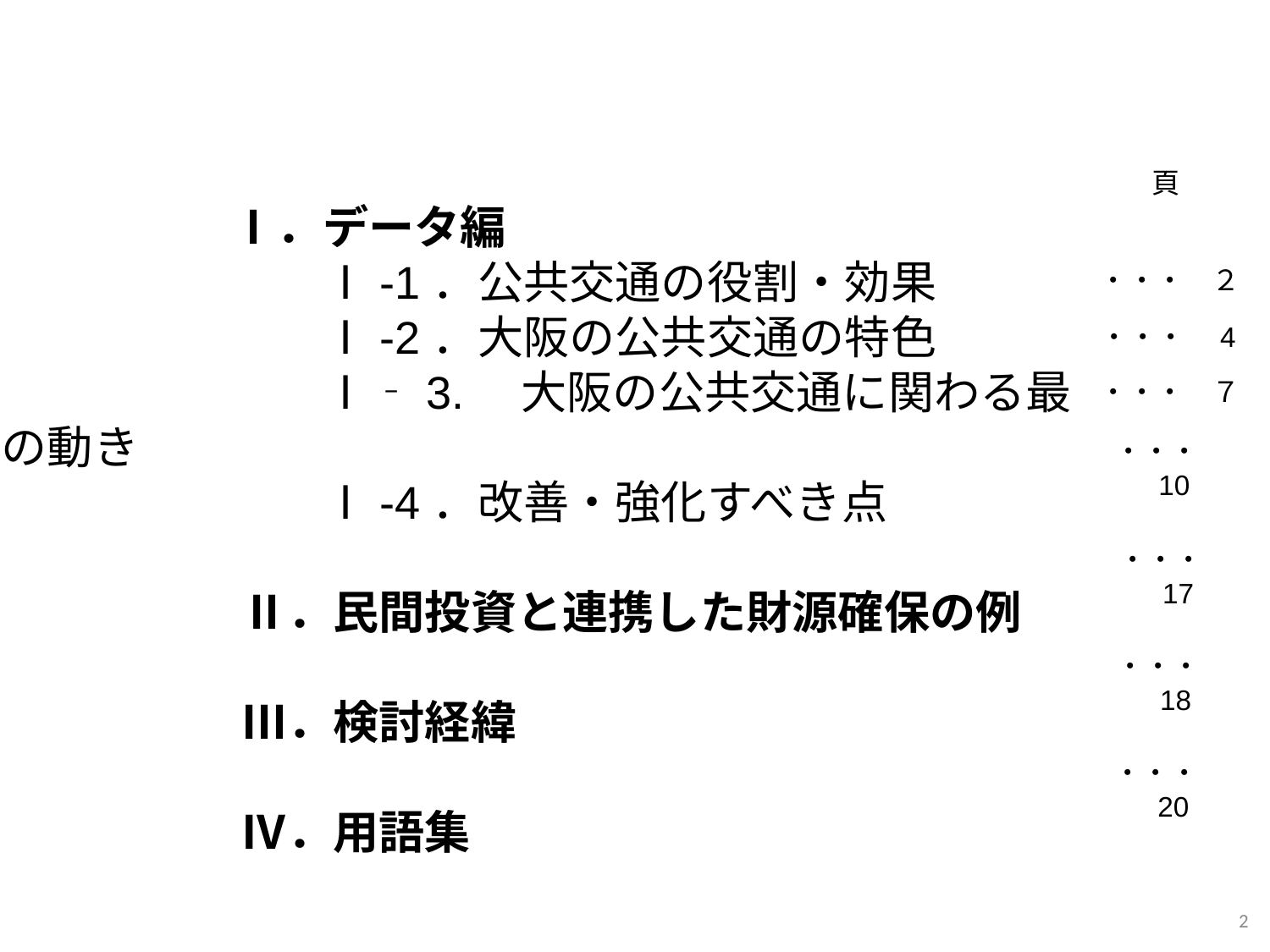

Ⅰ．データ編
　　　　　　　　Ⅰ-1．公共交通の役割・効果
　　　　　　　　Ⅰ-2．大阪の公共交通の特色
　　　　　　　　Ⅰ‐3.　大阪の公共交通に関わる最近の動き
　　　　　　　　Ⅰ-4．改善・強化すべき点

　　 　　　　Ⅱ．民間投資と連携した財源確保の例

　　　　　　 Ⅲ．検討経緯

　　　 　　　Ⅳ．用語集
頁
・・・　２
・・・　4
・・・　７
・・・　10
・・・　17
・・・　18
・・・　20
2